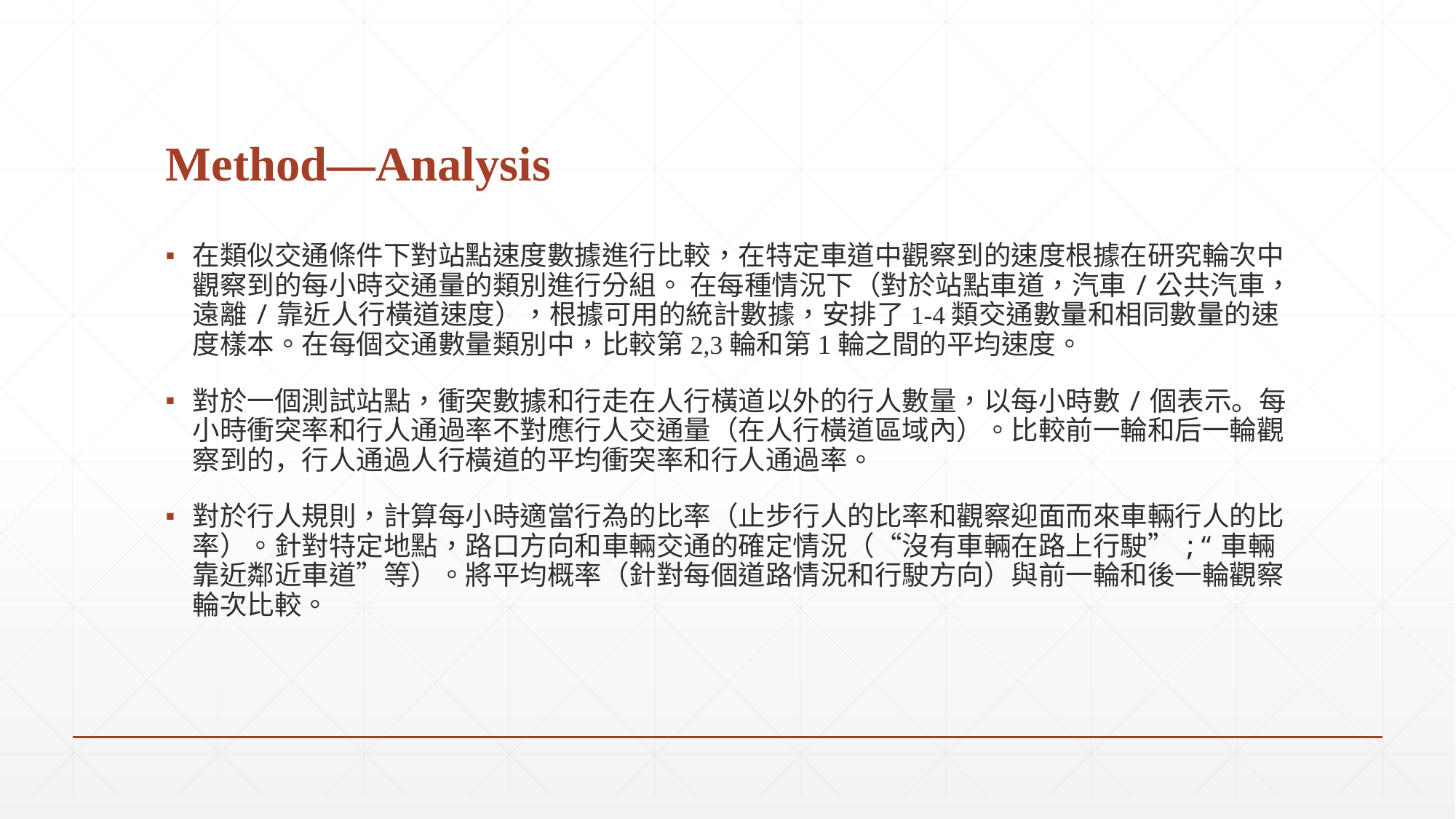

# Method—Analysis
在類似交通條件下對站點速度數據進行比較，在特定車道中觀察到的速度根據在研究輪次中觀察到的每小時交通量的類別進行分組。 在每種情況下（對於站點車道，汽車/公共汽車，遠離/靠近人行橫道速度），根據可用的統計數據，安排了1-4類交通數量和相同數量的速度樣本。在每個交通數量類別中，比較第2,3輪和第1輪之間的平均速度。
對於一個測試站點，衝突數據和行走在人行橫道以外的行人數量，以每小時數/個表示。每小時衝突率和行人通過率不對應行人交通量（在人行橫道區域內）。比較前一輪和后一輪觀察到的，行人通過人行橫道的平均衝突率和行人通過率。
對於行人規則，計算每小時適當行為的比率（止步行人的比率和觀察迎面而來車輛行人的比率）。針對特定地點，路口方向和車輛交通的確定情況（“沒有車輛在路上行駛”;“車輛靠近鄰近車道”等）。將平均概率（針對每個道路情況和行駛方向）與前一輪和後一輪觀察輪次比較。